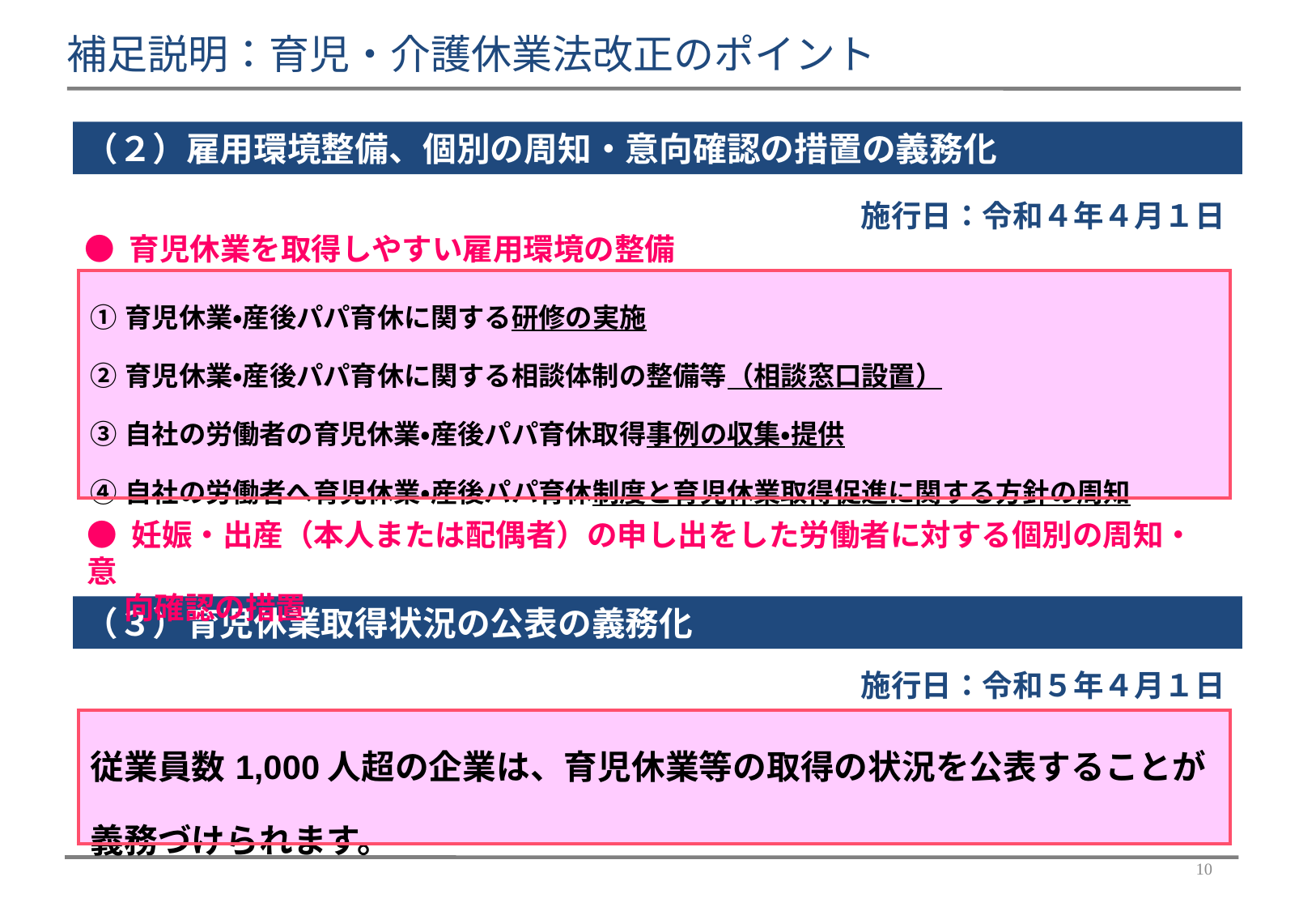

補足説明：育児・介護休業法改正のポイント
（２）雇用環境整備、個別の周知・意向確認の措置の義務化
施行日：令和４年４月１日
● 育児休業を取得しやすい雇用環境の整備
| ①育児休業・産後パパ育休に関する研修の実施 ②育児休業・産後パパ育休に関する相談体制の整備等（相談窓口設置） ③自社の労働者の育児休業・産後パパ育休取得事例の収集・提供 ④自社の労働者へ育児休業・産後パパ育休制度と育児休業取得促進に関する方針の周知 |
| --- |
● 妊娠・出産（本人または配偶者）の申し出をした労働者に対する個別の周知・意
　 向確認の措置
（３）育児休業取得状況の公表の義務化
施行日：令和５年４月１日
| 従業員数1,000人超の企業は、育児休業等の取得の状況を公表することが義務づけられます。 |
| --- |
10